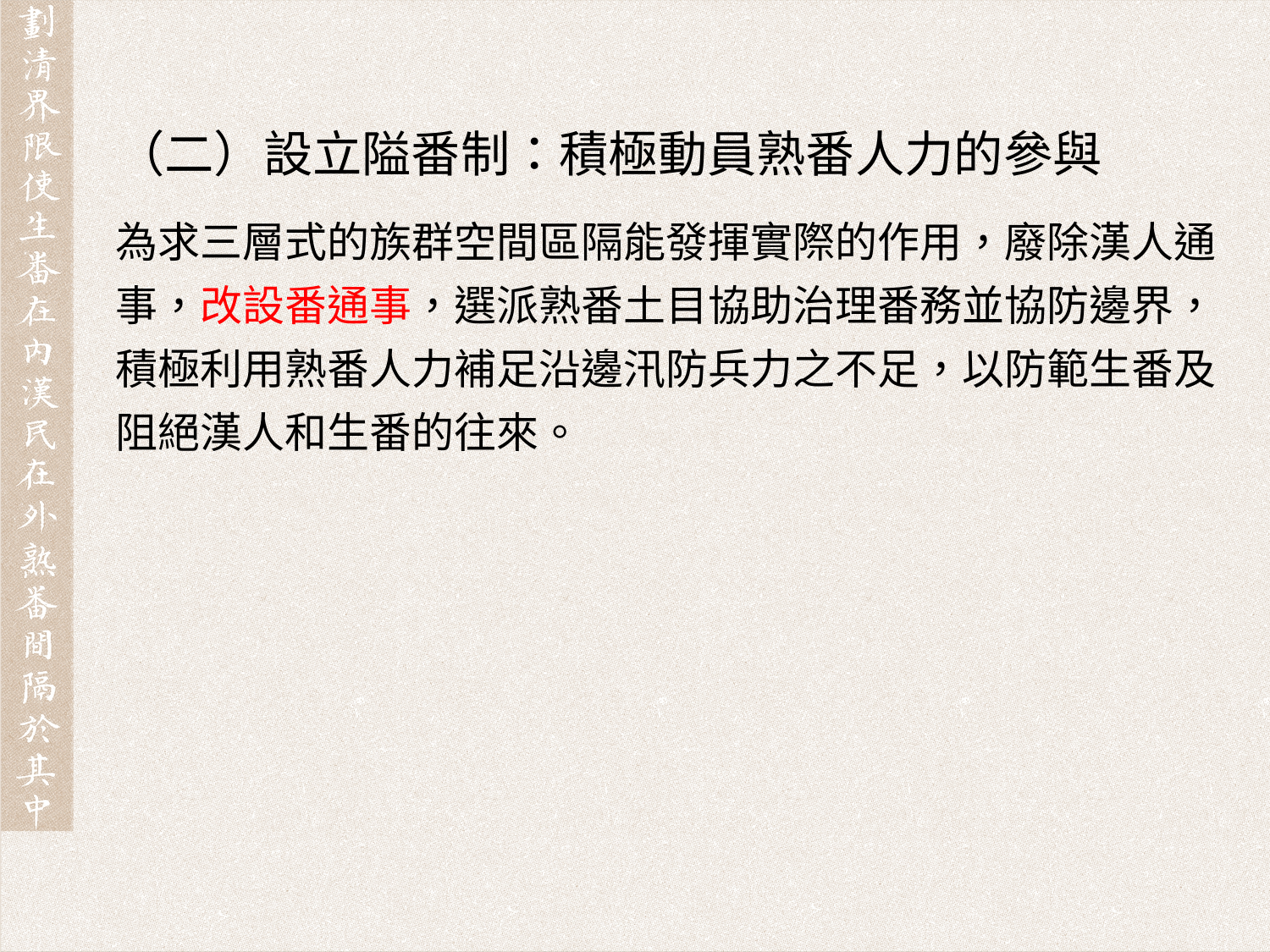

（二）設立隘番制：積極動員熟番人力的參與
為求三層式的族群空間區隔能發揮實際的作用，廢除漢人通事，改設番通事，選派熟番土目協助治理番務並協防邊界，積極利用熟番人力補足沿邊汛防兵力之不足，以防範生番及阻絕漢人和生番的往來。